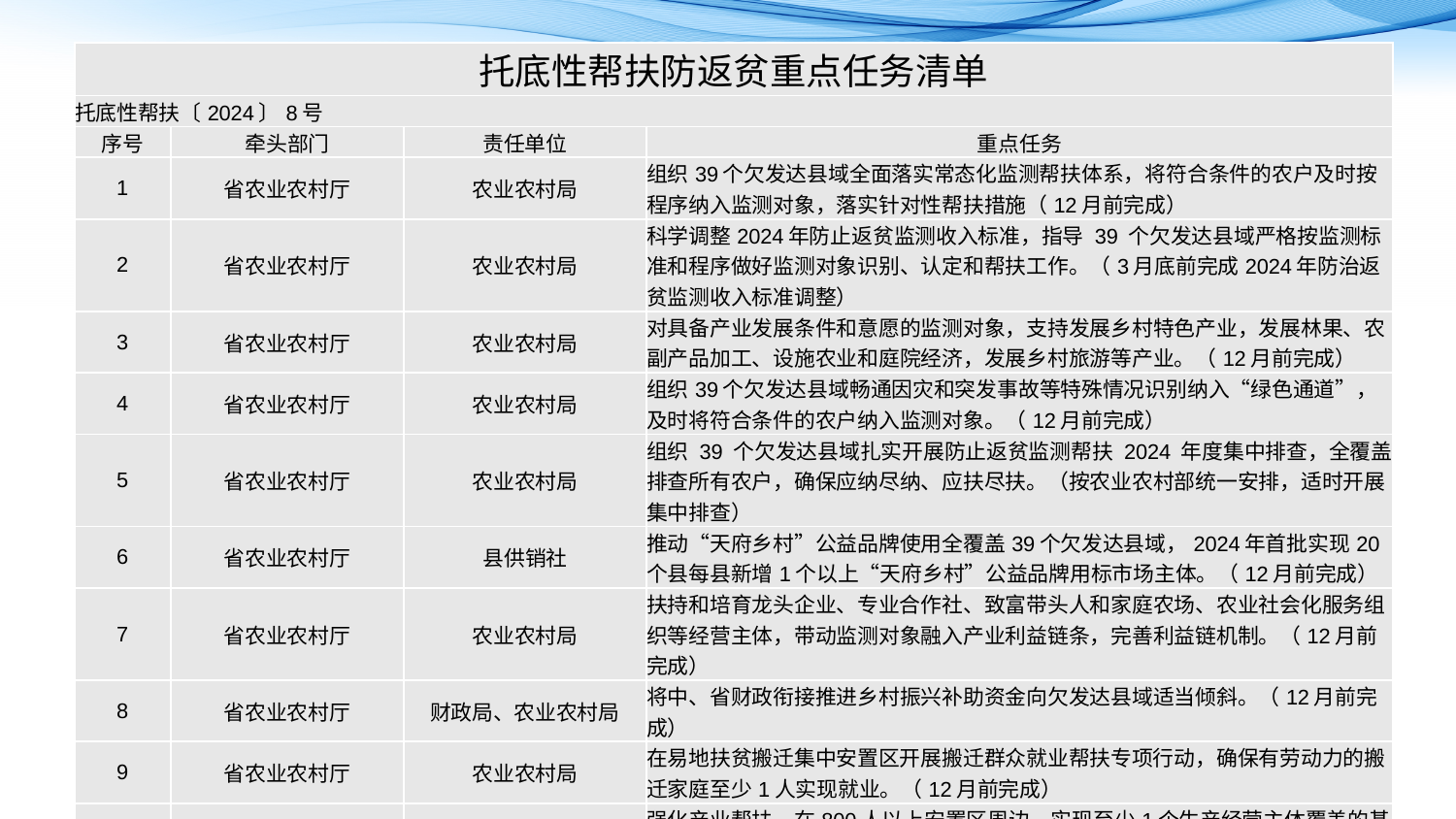

| 托底性帮扶防返贫重点任务清单 |  |  |  |
| --- | --- | --- | --- |
| 托底性帮扶〔2024〕8号 |  |  |  |
| 序号 | 牵头部门 | 责任单位 | 重点任务 |
| 1 | 省农业农村厅 | 农业农村局 | 组织39个欠发达县域全面落实常态化监测帮扶体系，将符合条件的农户及时按程序纳入监测对象，落实针对性帮扶措施（12月前完成） |
| 2 | 省农业农村厅 | 农业农村局 | 科学调整2024年防止返贫监测收入标准，指导 39 个欠发达县域严格按监测标准和程序做好监测对象识别、认定和帮扶工作。（3月底前完成2024年防治返贫监测收入标准调整） |
| 3 | 省农业农村厅 | 农业农村局 | 对具备产业发展条件和意愿的监测对象，支持发展乡村特色产业，发展林果、农副产品加工、设施农业和庭院经济，发展乡村旅游等产业。（12月前完成） |
| 4 | 省农业农村厅 | 农业农村局 | 组织39个欠发达县域畅通因灾和突发事故等特殊情况识别纳入“绿色通道”，及时将符合条件的农户纳入监测对象。（12月前完成） |
| 5 | 省农业农村厅 | 农业农村局 | 组织 39 个欠发达县域扎实开展防止返贫监测帮扶 2024 年度集中排查，全覆盖排查所有农户，确保应纳尽纳、应扶尽扶。（按农业农村部统一安排，适时开展集中排查） |
| 6 | 省农业农村厅 | 县供销社 | 推动“天府乡村”公益品牌使用全覆盖39个欠发达县域，2024年首批实现20个县每县新增1个以上“天府乡村”公益品牌用标市场主体。（12月前完成） |
| 7 | 省农业农村厅 | 农业农村局 | 扶持和培育龙头企业、专业合作社、致富带头人和家庭农场、农业社会化服务组织等经营主体，带动监测对象融入产业利益链条，完善利益链机制。（12月前完成） |
| 8 | 省农业农村厅 | 财政局、农业农村局 | 将中、省财政衔接推进乡村振兴补助资金向欠发达县域适当倾斜。（12月前完成） |
| 9 | 省农业农村厅 | 农业农村局 | 在易地扶贫搬迁集中安置区开展搬迁群众就业帮扶专项行动，确保有劳动力的搬迁家庭至少1人实现就业。（12月前完成） |
| 10 | 省农业农村厅 | 农业农村局 | 强化产业帮扶，在800人以上安置区周边，实现至少1个生产经营主体覆盖的基础上，提升吸纳带动实效，在200人以上安置区覆盖建立紧密的利益链接机制。（12月前完成） |
| 11 | 省农业农村厅 | 投促局、发改局 | 对接浙江省确保有东西部协作任务的欠发达县域财政援助资金不少于上年，引导浙江企业助力欠发达县域产业发展。（12月前完成） |